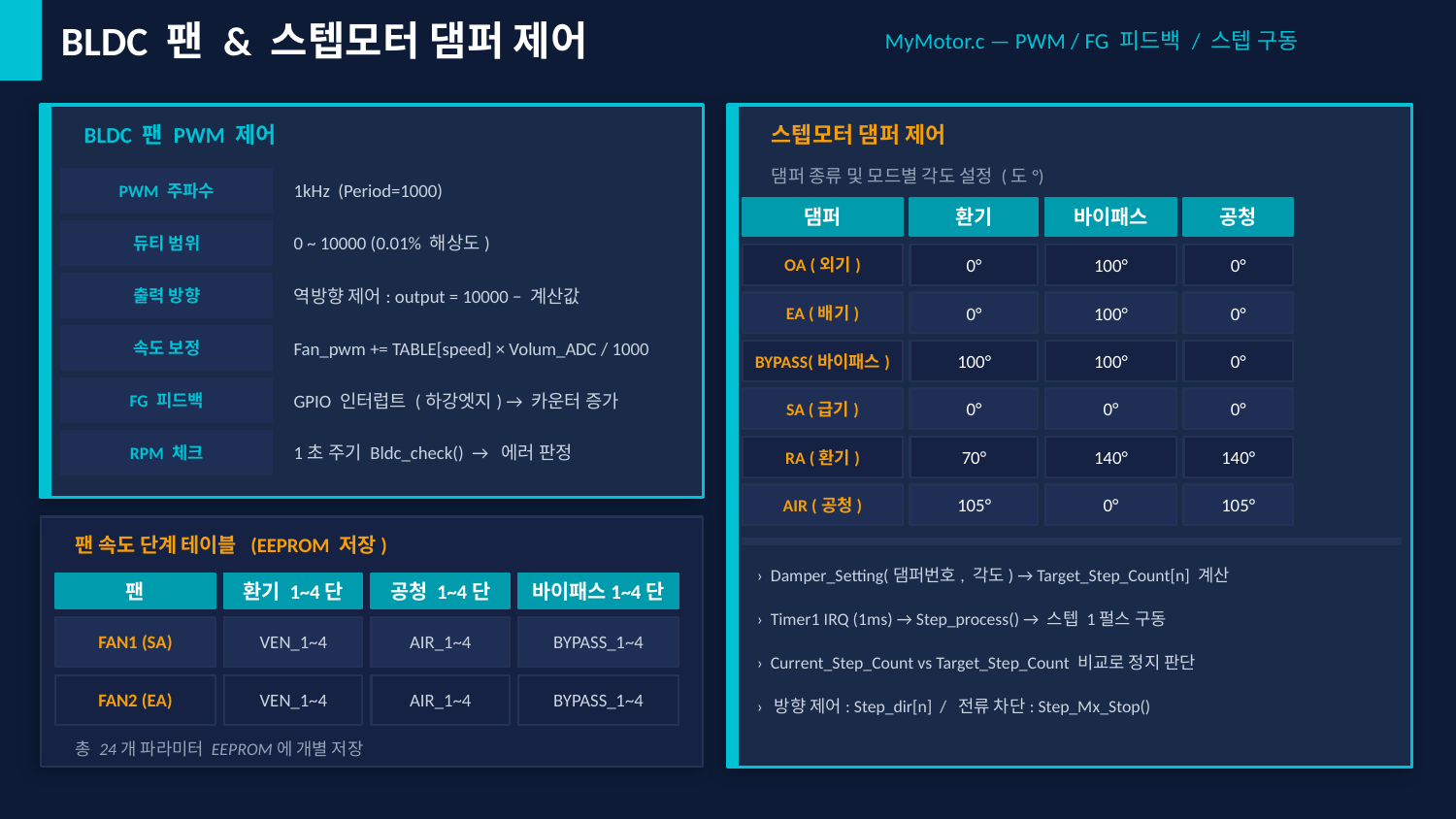

BLDC 팬 & 스텝모터 댐퍼 제어
MyMotor.c — PWM / FG 피드백 / 스텝 구동

BLDC 팬 PWM 제어
스텝모터 댐퍼 제어
댐퍼 종류 및 모드별 각도 설정 (도°)

PWM 주파수
1kHz  (Period=1000)

댐퍼

환기

바이패스

공청

듀티 범위
0 ~ 10000 (0.01% 해상도)

OA (외기)

0°

100°

0°

출력 방향
역방향 제어: output = 10000 − 계산값

EA (배기)

0°

100°

0°

속도 보정
Fan_pwm += TABLE[speed] × Volum_ADC / 1000

BYPASS(바이패스)

100°

100°

0°

FG 피드백
GPIO 인터럽트 (하강엣지) → 카운터 증가

SA (급기)

0°

0°

0°

RPM 체크
1초 주기 Bldc_check()  →  에러 판정

RA (환기)

70°

140°

140°

AIR (공청)

105°

0°

105°

팬 속도 단계 테이블  (EEPROM 저장)

›  Damper_Setting(댐퍼번호, 각도) → Target_Step_Count[n] 계산

팬

환기 1~4단

공청 1~4단

바이패스1~4단
›  Timer1 IRQ (1ms) → Step_process() → 스텝 1펄스 구동

FAN1 (SA)

VEN_1~4

AIR_1~4

BYPASS_1~4
›  Current_Step_Count vs Target_Step_Count 비교로 정지 판단

FAN2 (EA)

VEN_1~4

AIR_1~4

BYPASS_1~4
›  방향 제어: Step_dir[n]  /  전류 차단: Step_Mx_Stop()
총 24개 파라미터 EEPROM에 개별 저장